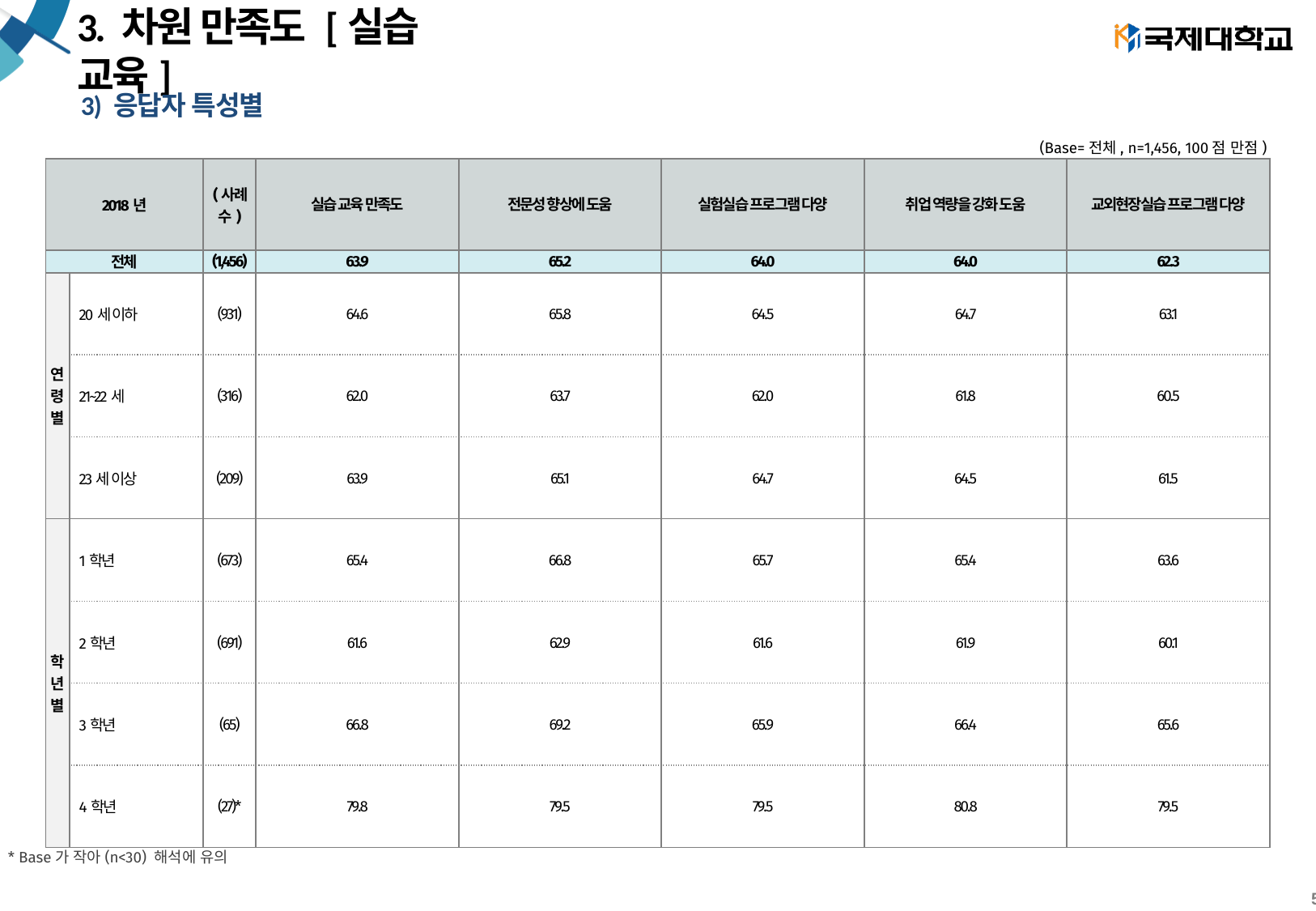

# 3. 차원 만족도 [실습 교육]
3) 응답자 특성별
(Base=전체, n=1,456, 100점 만점)
| 2018년 |  | (사례수) | 실습 교육 만족도 | 전문성 향상에 도움 | 실험실습 프로그램 다양 | 취업 역량을 강화 도움 | 교외현장실습 프로그램 다양 |
| --- | --- | --- | --- | --- | --- | --- | --- |
| 전체 |  | (1,456) | 63.9 | 65.2 | 64.0 | 64.0 | 62.3 |
| 연 령 별 | 20세 이하 | (931) | 64.6 | 65.8 | 64.5 | 64.7 | 63.1 |
|  | 21~22세 | (316) | 62.0 | 63.7 | 62.0 | 61.8 | 60.5 |
|  | 23세 이상 | (209) | 63.9 | 65.1 | 64.7 | 64.5 | 61.5 |
| 학 년 별 | 1학년 | (673) | 65.4 | 66.8 | 65.7 | 65.4 | 63.6 |
|  | 2학년 | (691) | 61.6 | 62.9 | 61.6 | 61.9 | 60.1 |
|  | 3학년 | (65) | 66.8 | 69.2 | 65.9 | 66.4 | 65.6 |
|  | 4학년 | (27)\* | 79.8 | 79.5 | 79.5 | 80.8 | 79.5 |
* Base가 작아(n<30) 해석에 유의